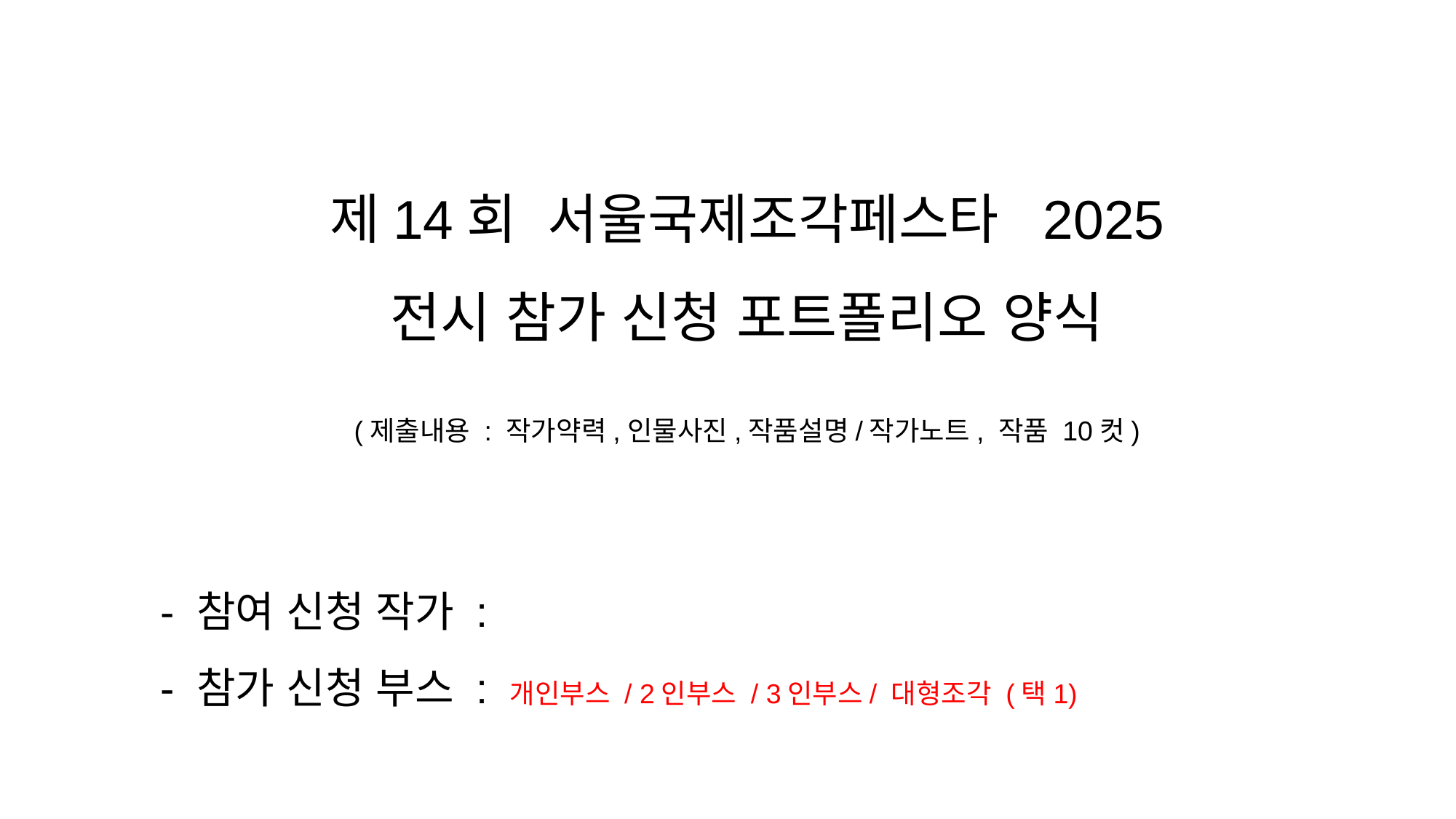

제14회  서울국제조각페스타  2025
전시 참가 신청 포트폴리오 양식

(제출내용 : 작가약력,인물사진,작품설명/작가노트, 작품 10컷)

- 참여 신청 작가 :
- 참가 신청 부스 : 개인부스 / 2인부스 / 3인부스/ 대형조각 (택1)